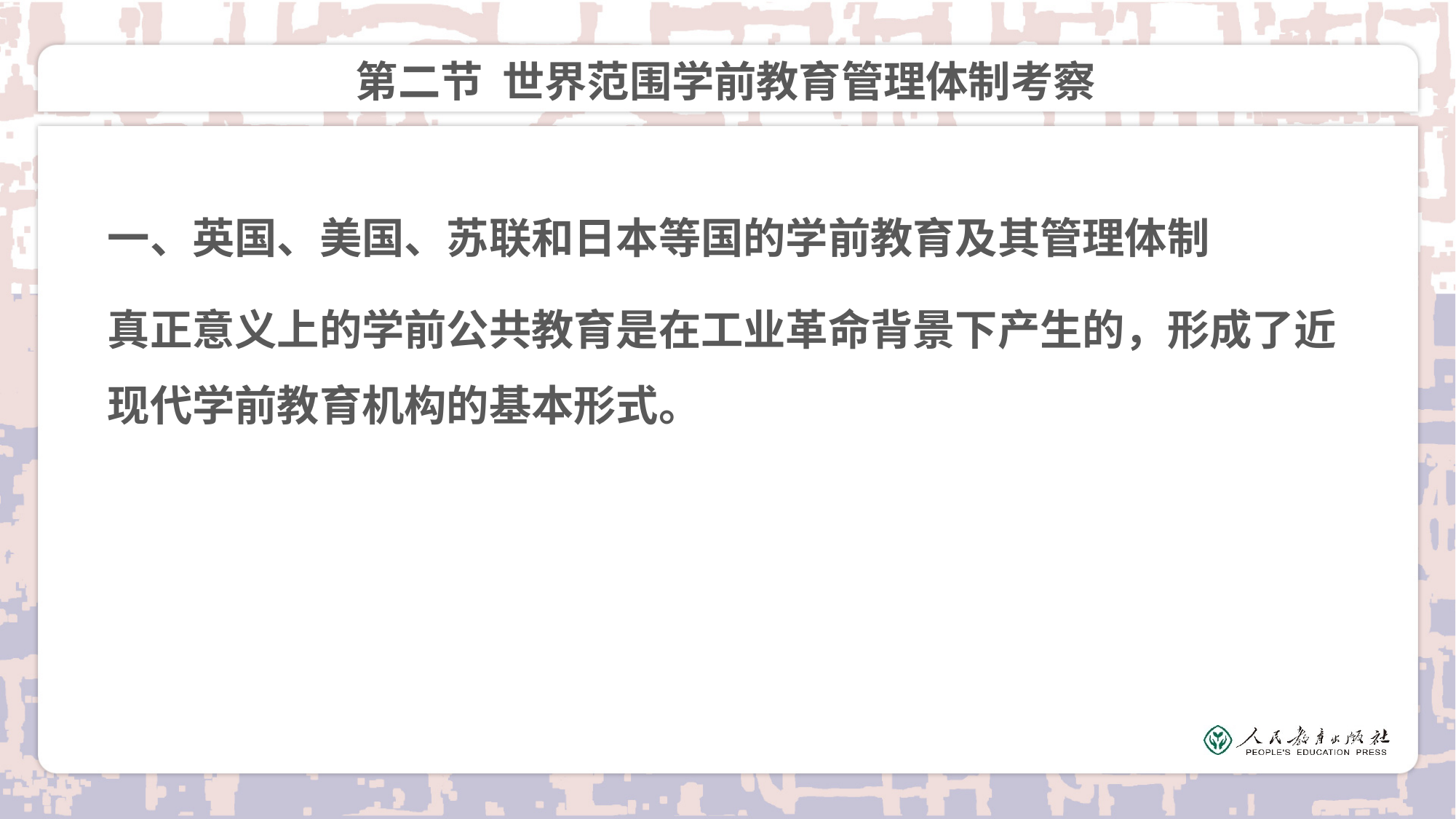

# 第二节  世界范围学前教育管理体制考察
一、英国、美国、苏联和日本等国的学前教育及其管理体制
真正意义上的学前公共教育是在工业革命背景下产生的，形成了近现代学前教育机构的基本形式。